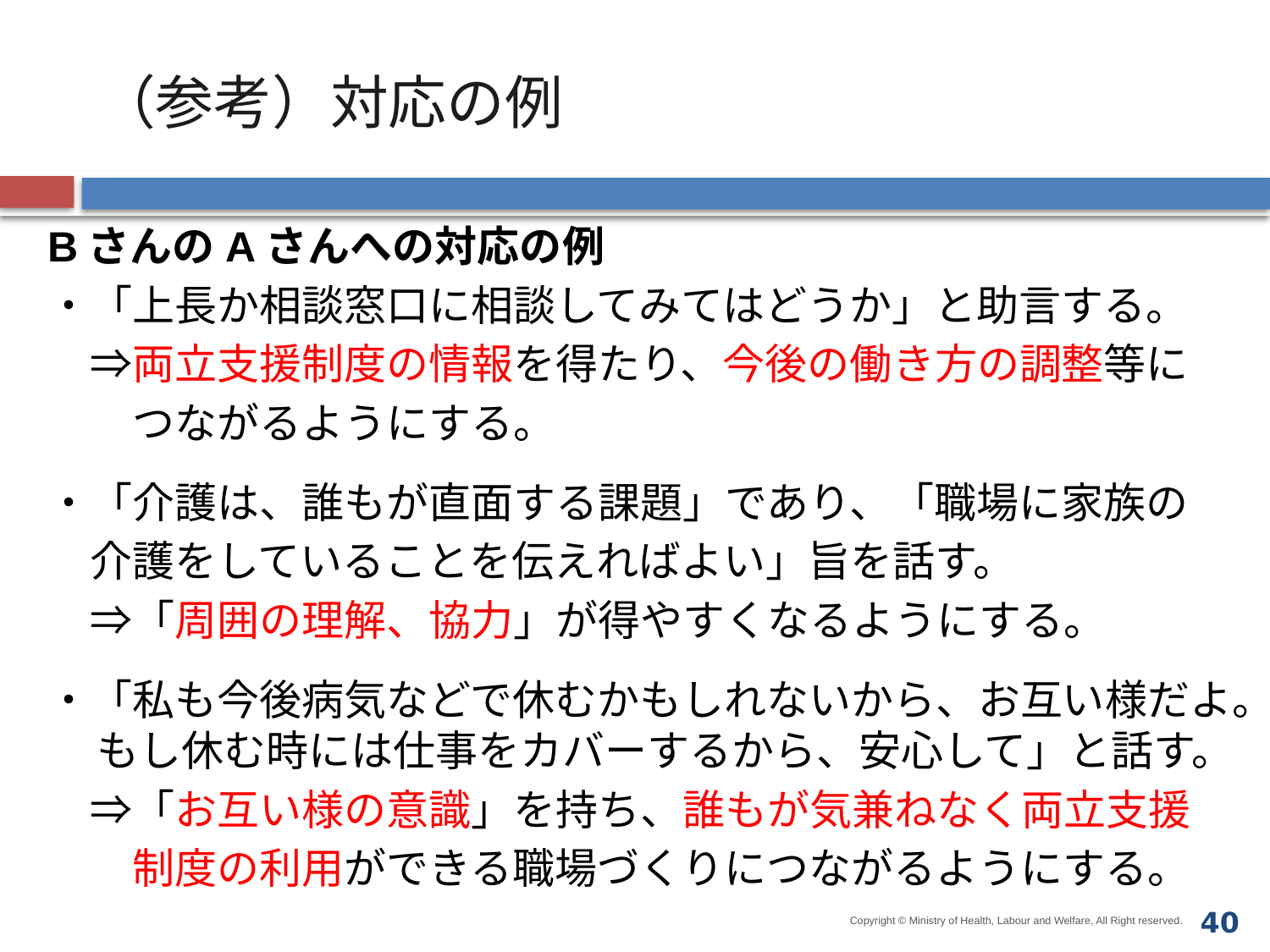

# （参考）対応の例
BさんのAさんへの対応の例
・「上長か相談窓口に相談してみてはどうか」と助言する。
　⇒両立支援制度の情報を得たり、今後の働き方の調整等に
　　つながるようにする。
・「介護は、誰もが直面する課題」であり、「職場に家族の
　介護をしていることを伝えればよい」旨を話す。
　⇒「周囲の理解、協力」が得やすくなるようにする。
・「私も今後病気などで休むかもしれないから、お互い様だよ。もし休む時には仕事をカバーするから、安心して」と話す。
　⇒「お互い様の意識」を持ち、誰もが気兼ねなく両立支援
　　制度の利用ができる職場づくりにつながるようにする。
40